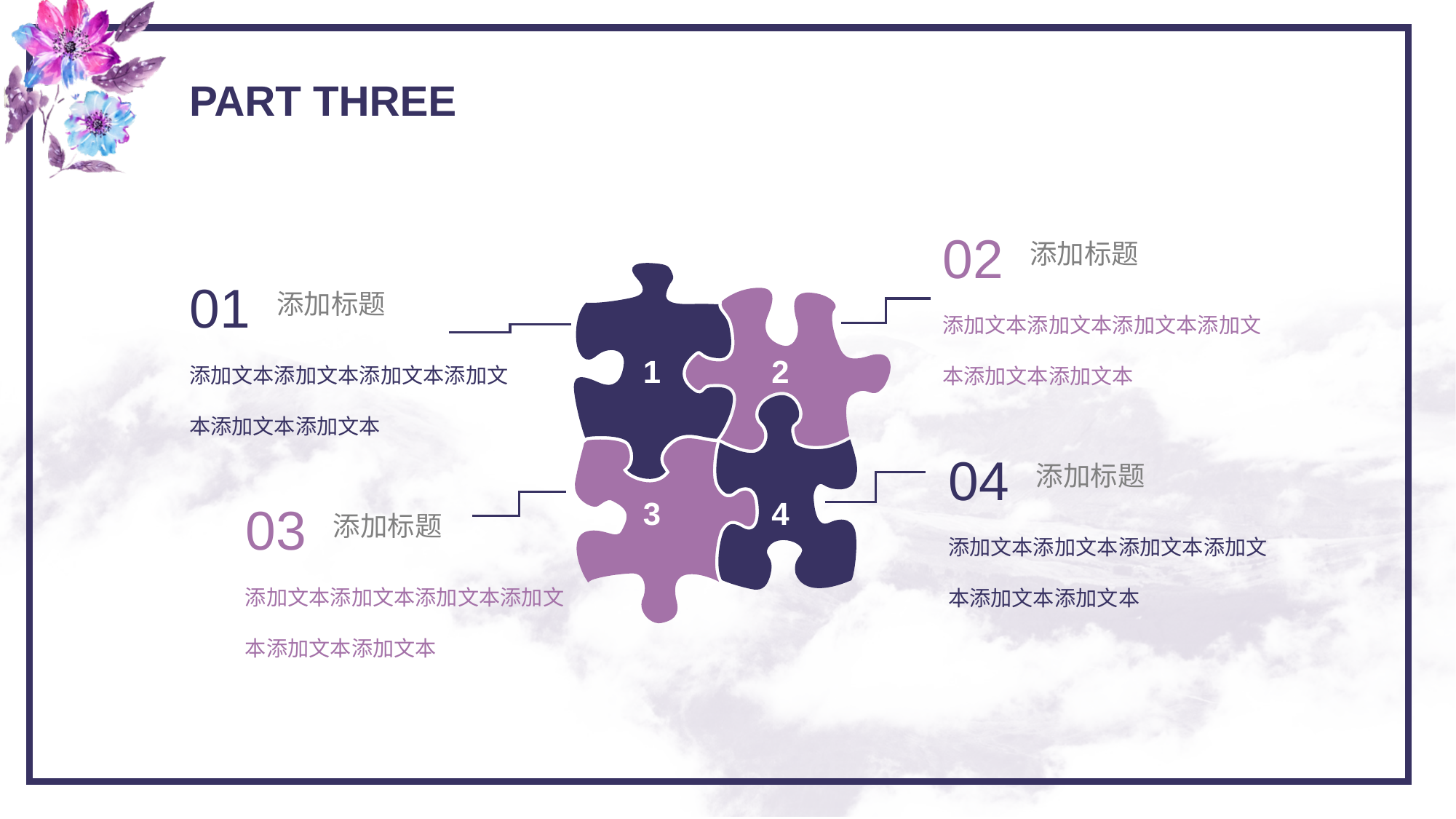

PART THREE
02
添加标题
01

添加标题
添加文本添加文本添加文本添加文本添加文本添加文本
添加文本添加文本添加文本添加文本添加文本添加文本
1
2

04
添加标题
3
4
03
添加标题
添加文本添加文本添加文本添加文本添加文本添加文本
添加文本添加文本添加文本添加文本添加文本添加文本